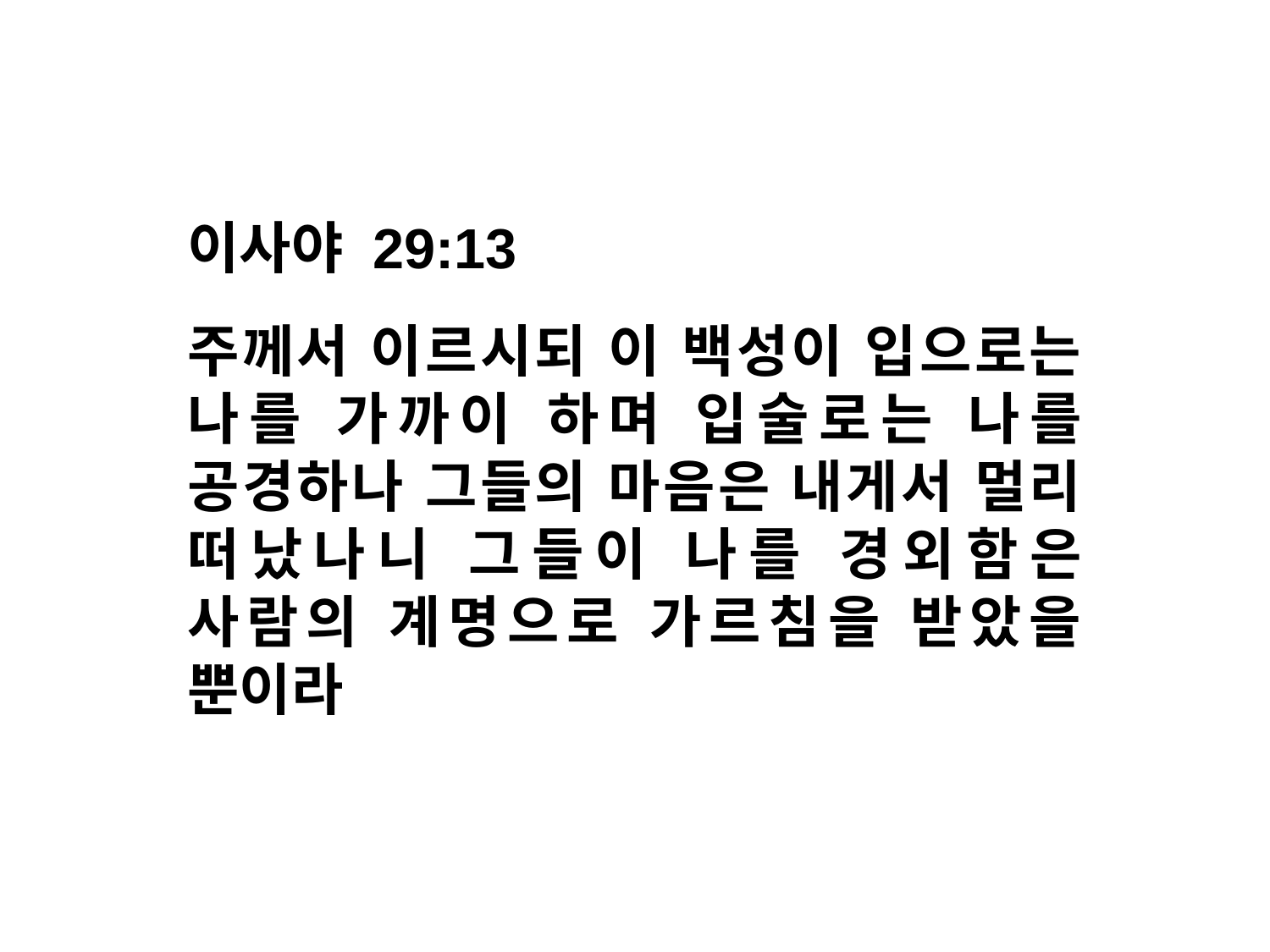

이사야 29:13
주께서 이르시되 이 백성이 입으로는 나를 가까이 하며 입술로는 나를 공경하나 그들의 마음은 내게서 멀리 떠났나니 그들이 나를 경외함은 사람의 계명으로 가르침을 받았을 뿐이라